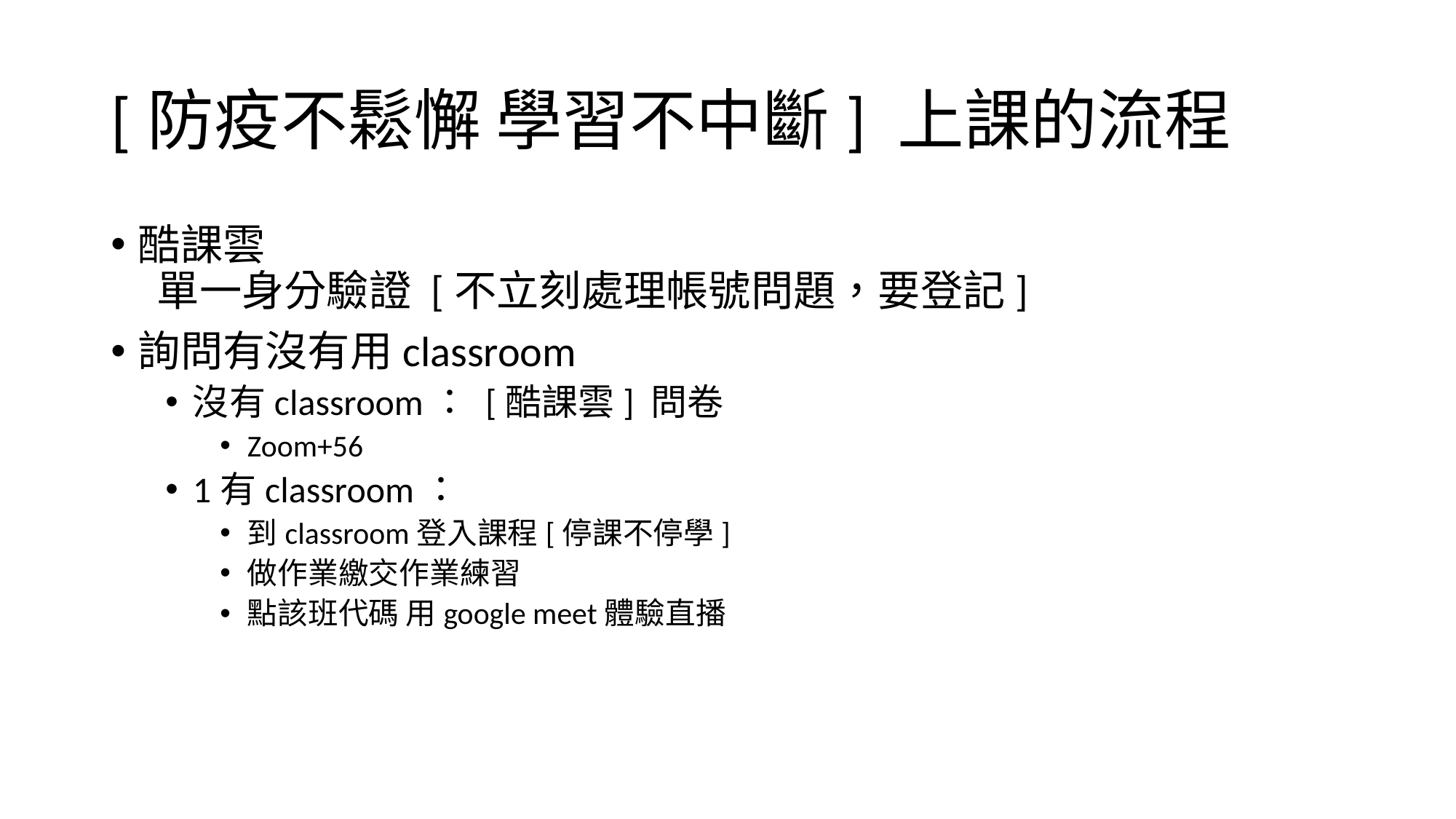

# [防疫不鬆懈 學習不中斷] 上課的流程
酷課雲
  單一身分驗證 [不立刻處理帳號問題，要登記]
詢問有沒有用classroom
沒有classroom： [酷課雲] 問卷
Zoom+56
1有classroom：
到classroom登入課程[停課不停學]
做作業繳交作業練習
點該班代碼 用google meet體驗直播